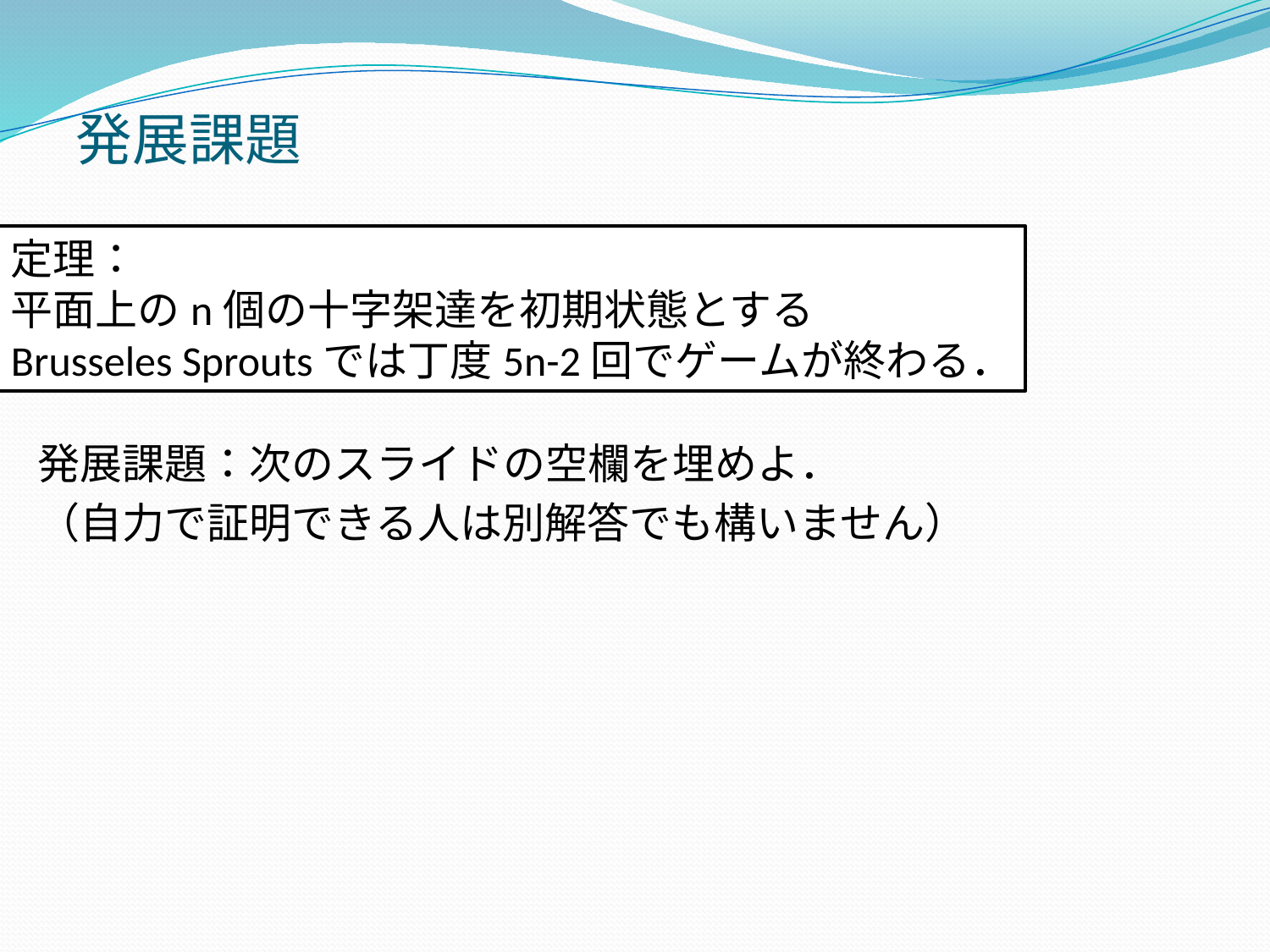

発展課題
定理：
平面上のn個の十字架達を初期状態とする
Brusseles Sproutsでは丁度5n-2回でゲームが終わる．
発展課題：次のスライドの空欄を埋めよ．
（自力で証明できる人は別解答でも構いません）